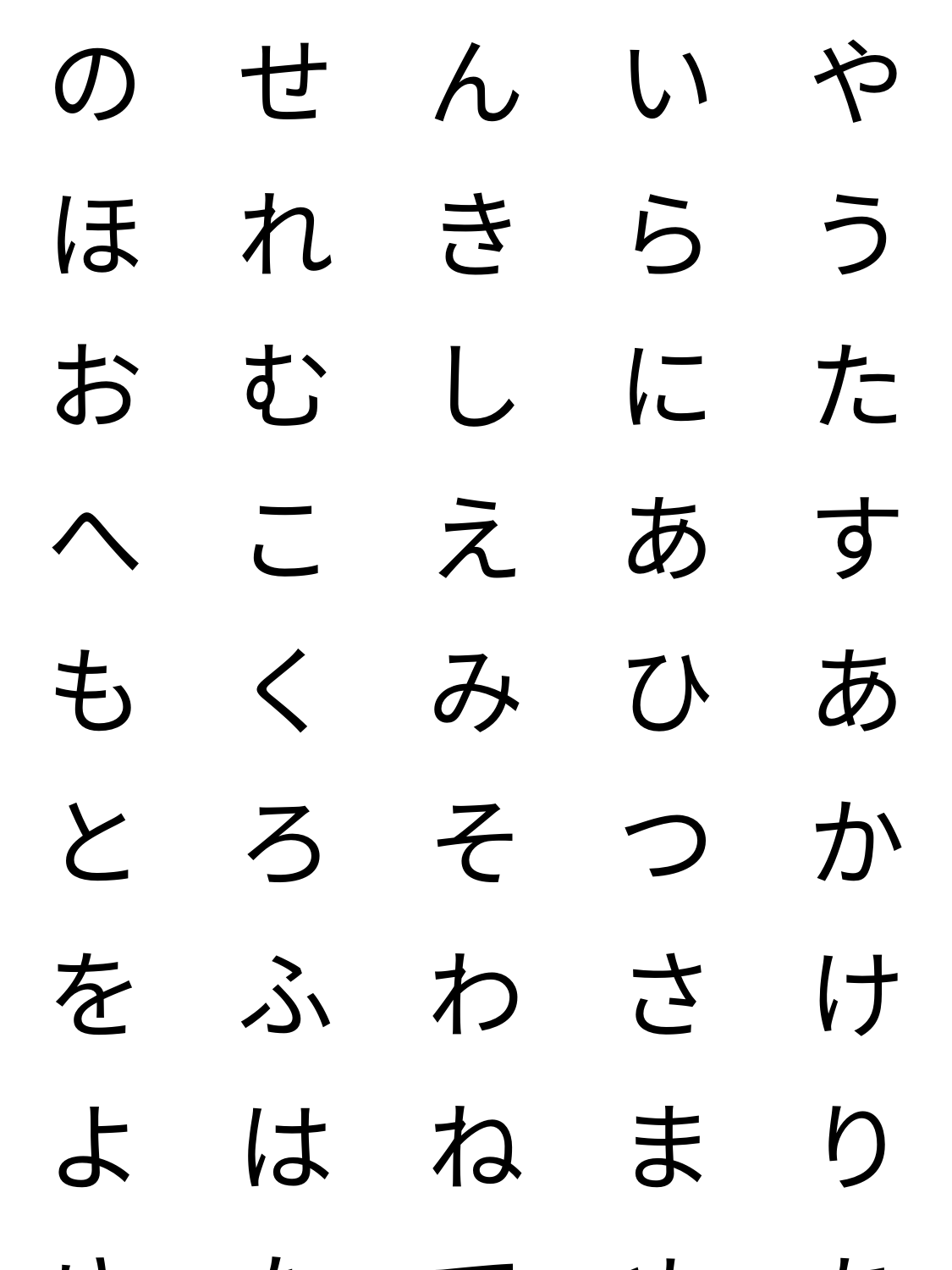

| の | せ | ん | い | や |
| --- | --- | --- | --- | --- |
| ほ | れ | き | ら | う |
| お | む | し | に | た |
| へ | こ | え | あ | す |
| も | く | み | ひ | あ |
| と | ろ | そ | つ | か |
| を | ふ | わ | さ | け |
| よ | は | ね | ま | り |
| ゆ | な | て | ぬ | ち |